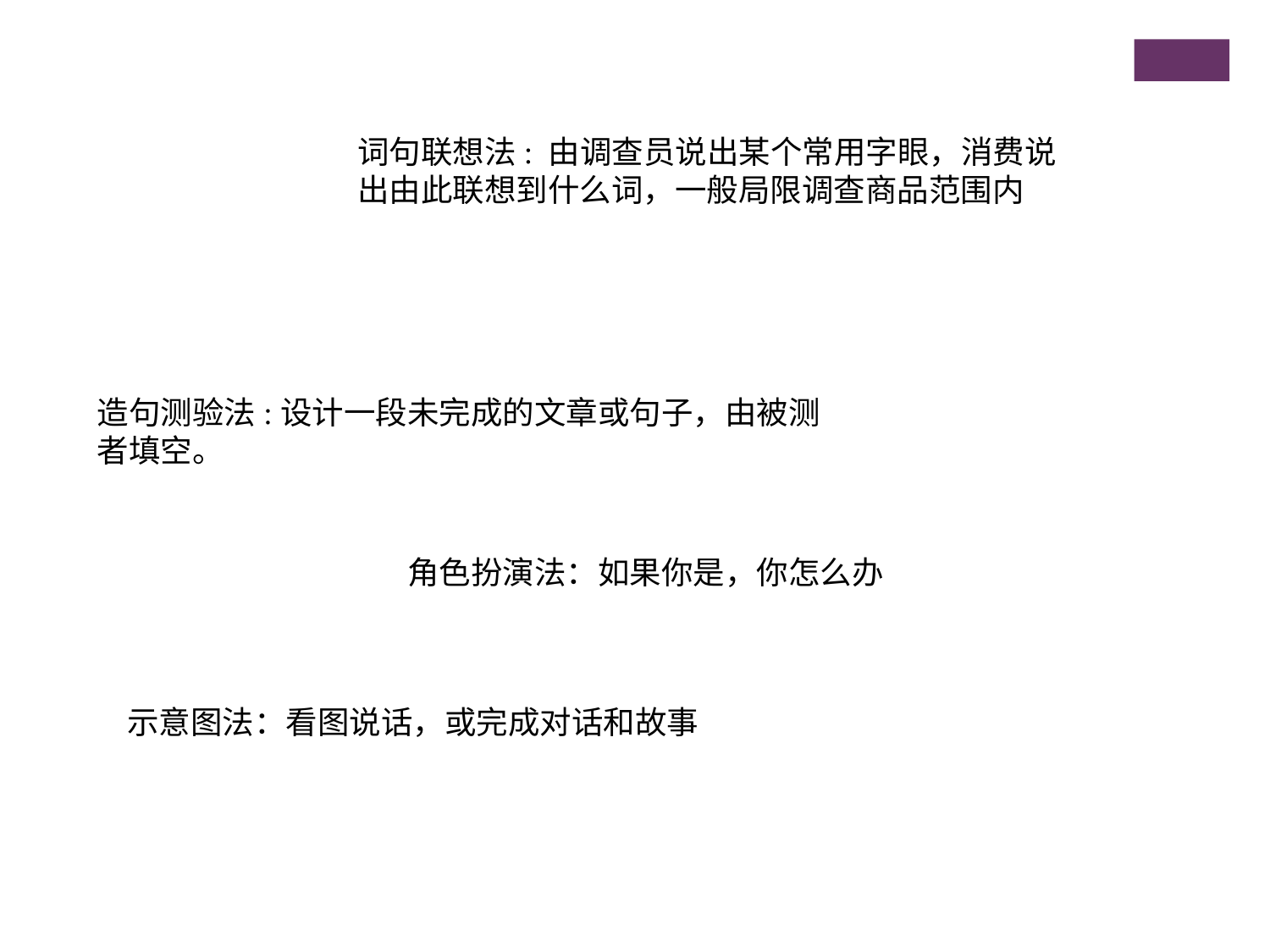

词句联想法: 由调查员说出某个常用字眼，消费说出由此联想到什么词，一般局限调查商品范围内
造句测验法:设计一段未完成的文章或句子，由被测者填空。
角色扮演法：如果你是，你怎么办
示意图法：看图说话，或完成对话和故事